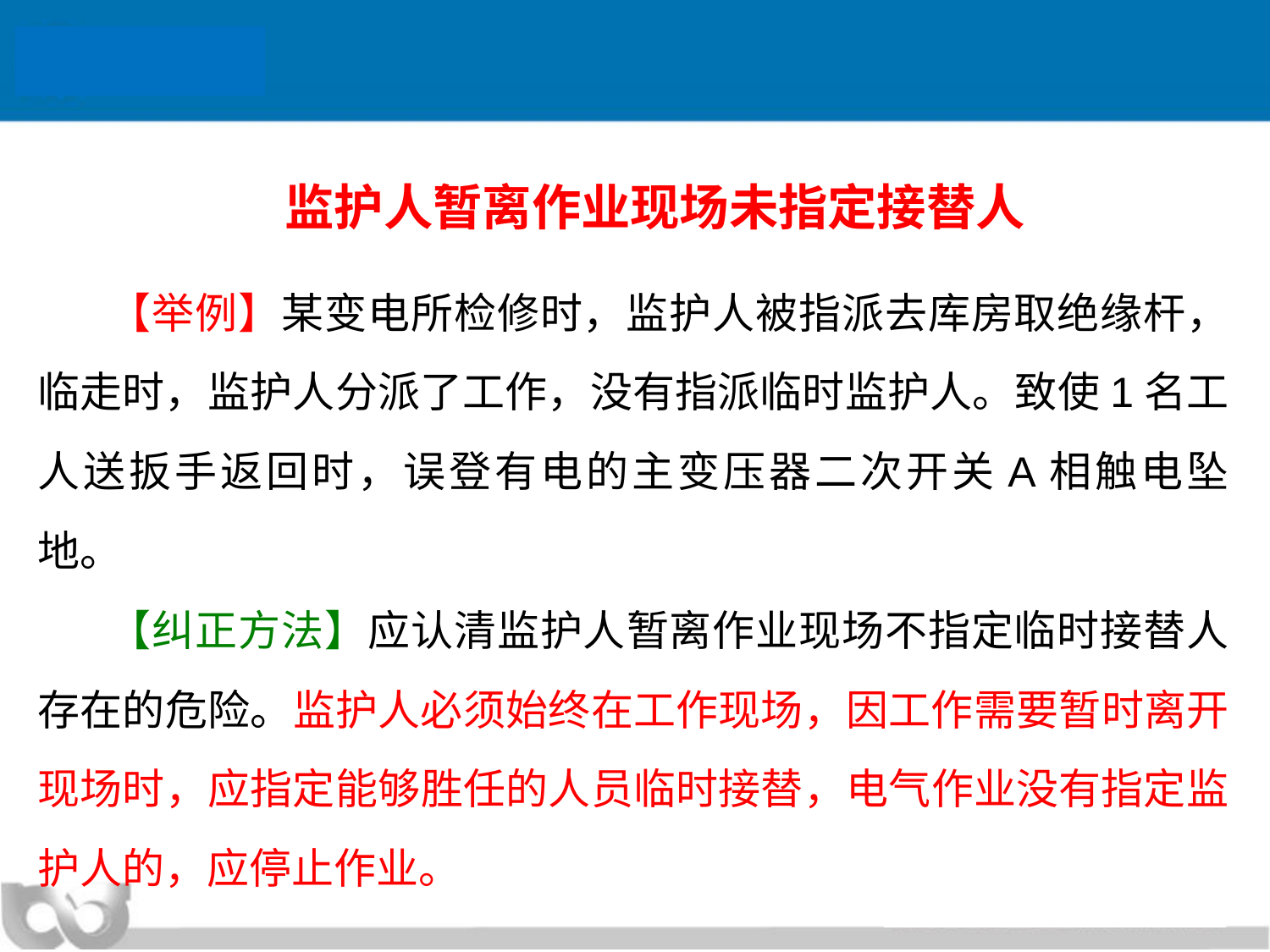

# 监护人暂离作业现场未指定接替人
 【举例】某变电所检修时，监护人被指派去库房取绝缘杆，临走时，监护人分派了工作，没有指派临时监护人。致使1名工人送扳手返回时，误登有电的主变压器二次开关A相触电坠地。
 【纠正方法】应认清监护人暂离作业现场不指定临时接替人存在的危险。监护人必须始终在工作现场，因工作需要暂时离开现场时，应指定能够胜任的人员临时接替，电气作业没有指定监护人的，应停止作业。